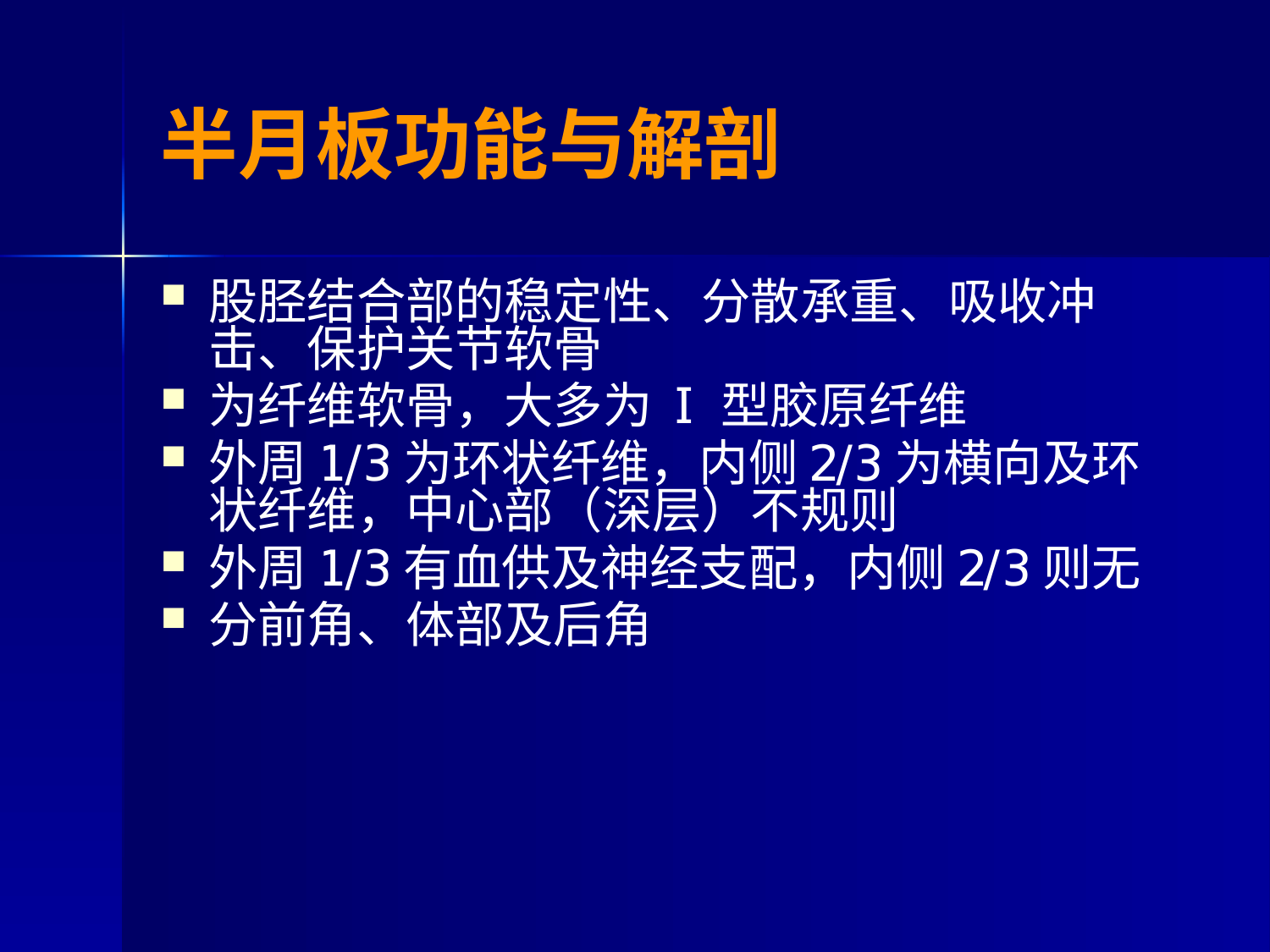

# 半月板功能与解剖
股胫结合部的稳定性、分散承重、吸收冲击、保护关节软骨
为纤维软骨，大多为 I 型胶原纤维
外周1/3为环状纤维，内侧2/3为横向及环状纤维，中心部（深层）不规则
外周1/3有血供及神经支配，内侧2/3则无
分前角、体部及后角